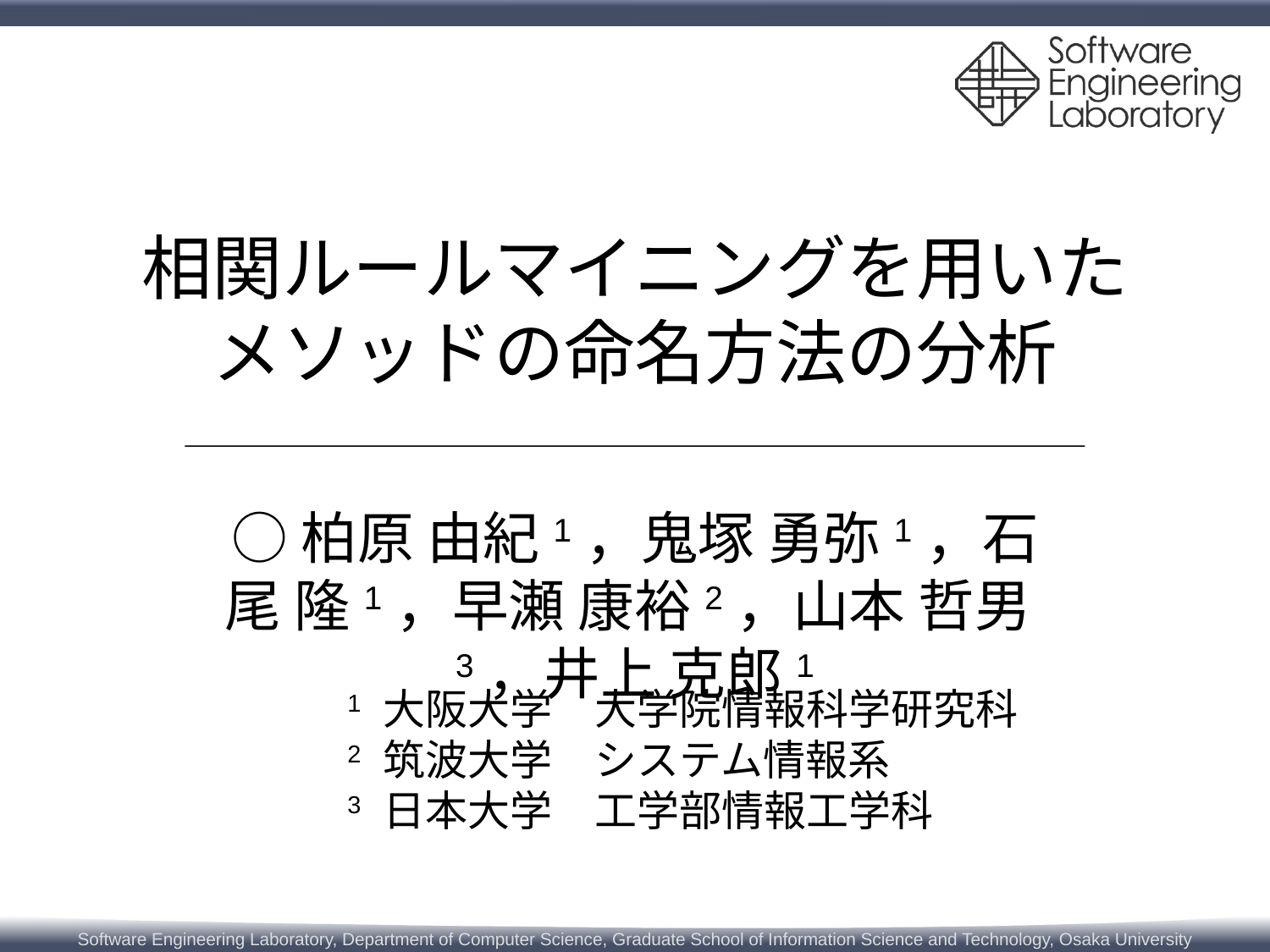

# 相関ルールマイニングを用いた メソッドの命名方法の分析
○柏原 由紀1，鬼塚 勇弥1，石尾 隆1，早瀬 康裕2，山本 哲男3，井上 克郎1
1 大阪大学　大学院情報科学研究科
2 筑波大学　システム情報系
3 日本大学　工学部情報工学科